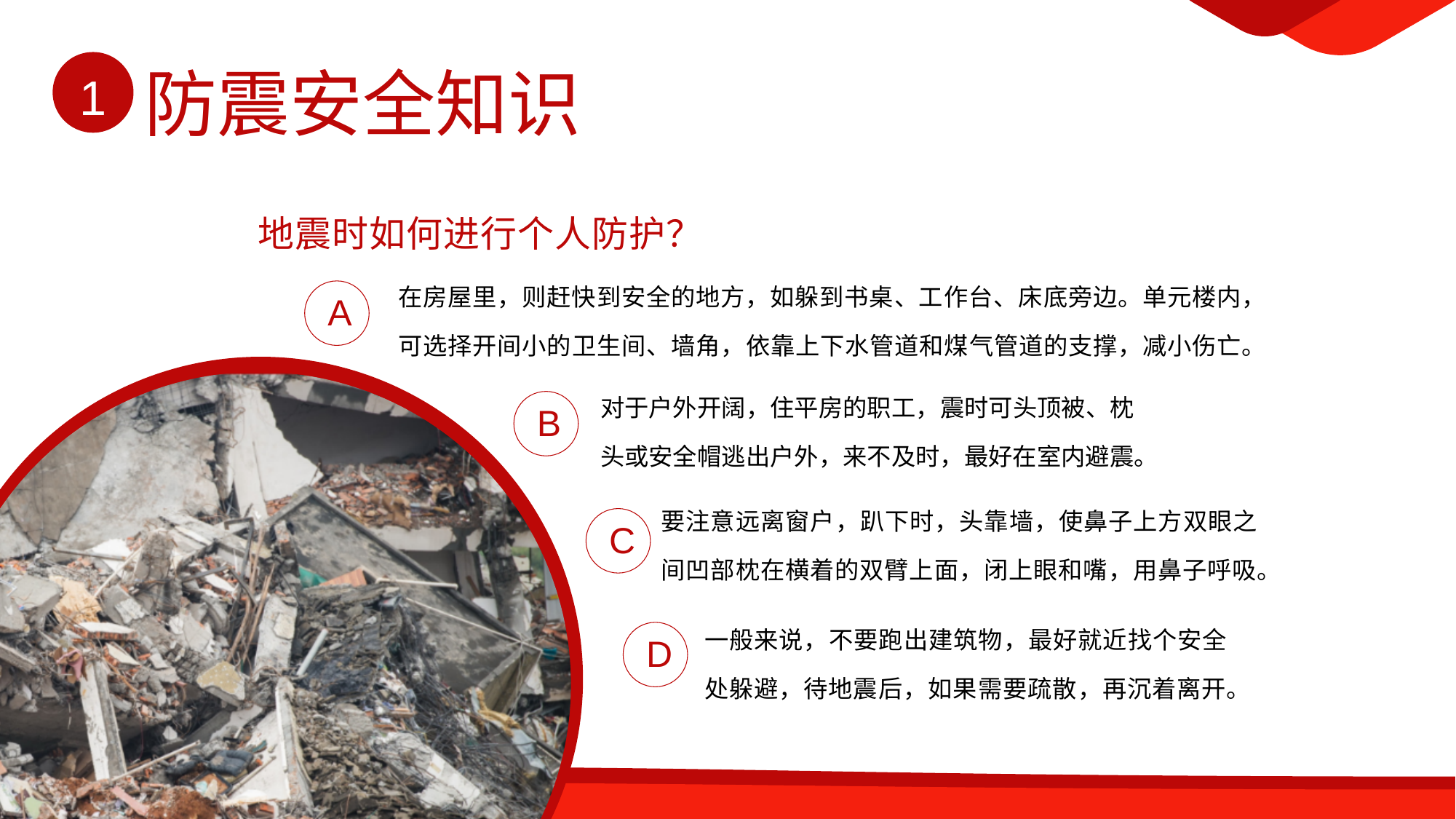

地震时如何进行个人防护？
在房屋里，则赶快到安全的地方，如躲到书桌、工作台、床底旁边。单元楼内，可选择开间小的卫生间、墙角，依靠上下水管道和煤气管道的支撑，减小伤亡。

A

对于户外开阔，住平房的职工，震时可头顶被、枕头或安全帽逃出户外，来不及时，最好在室内避震。

B
要注意远离窗户，趴下时，头靠墙，使鼻子上方双眼之间凹部枕在横着的双臂上面，闭上眼和嘴，用鼻子呼吸。

C
一般来说，不要跑出建筑物，最好就近找个安全处躲避，待地震后，如果需要疏散，再沉着离开。

D